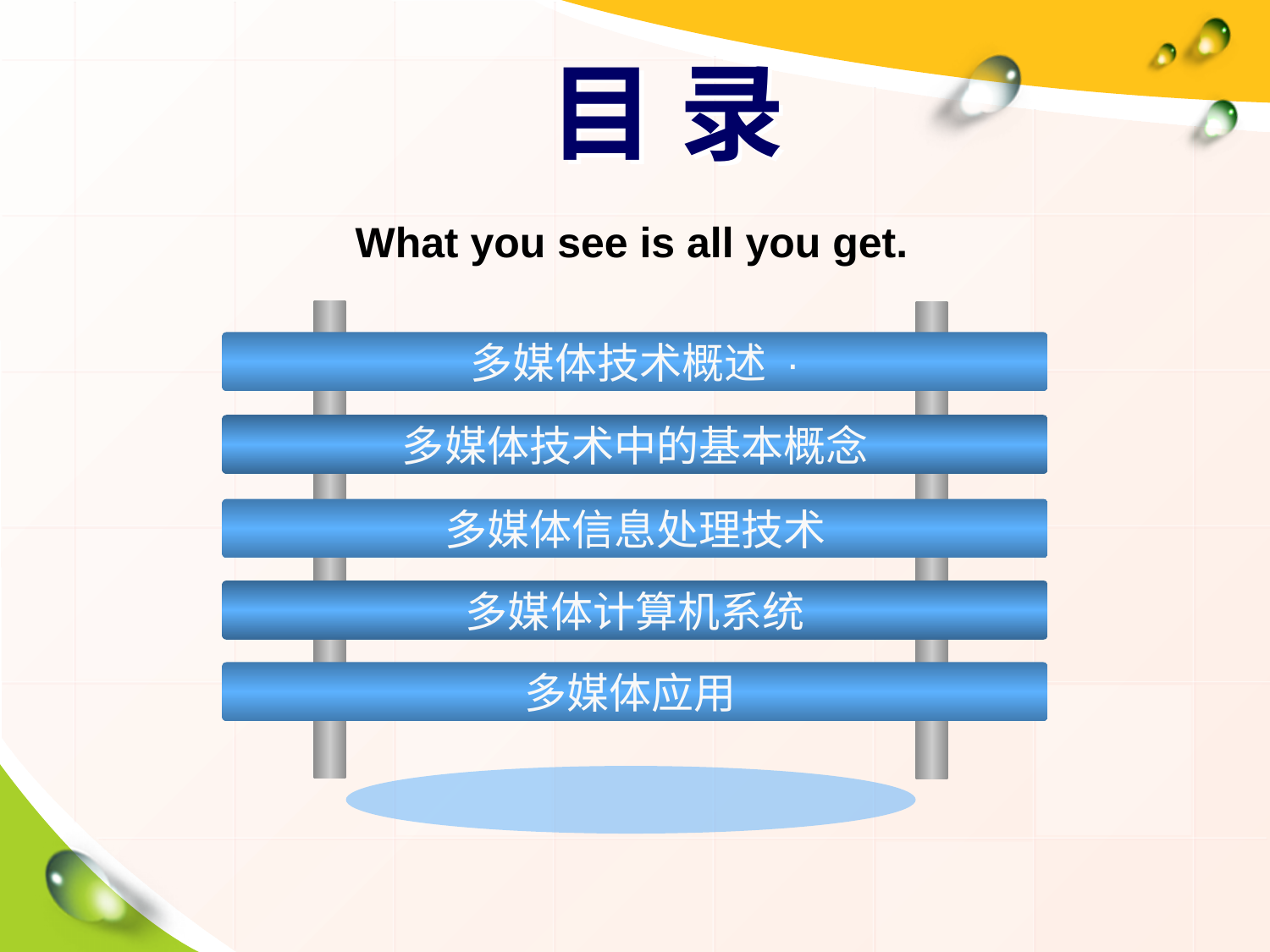

# 目 录
What you see is all you get.

多媒体技术概述 ·
多媒体技术中的基本概念
多媒体信息处理技术
多媒体计算机系统
多媒体应用